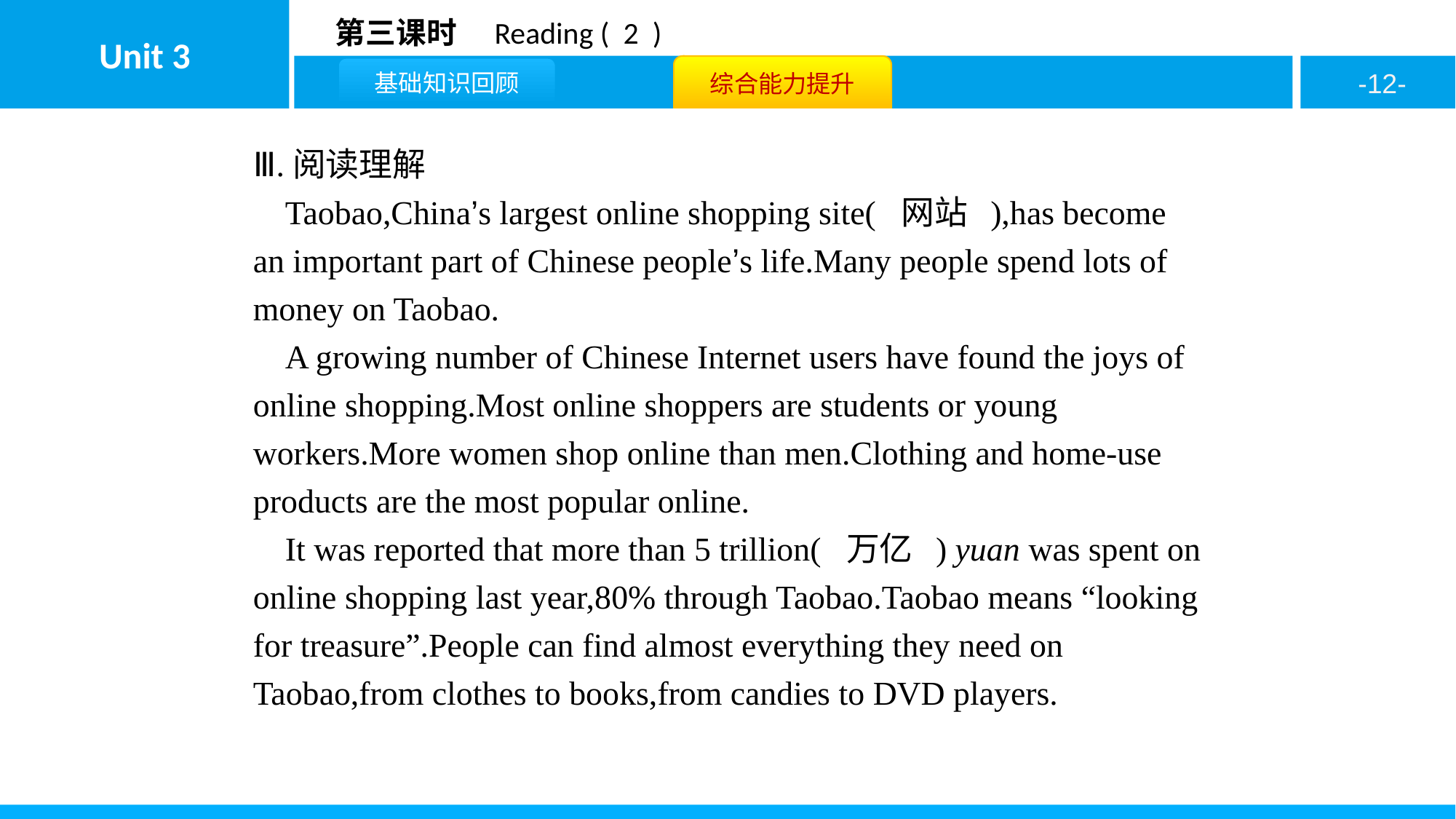

Ⅲ.阅读理解
Taobao,China’s largest online shopping site(  网站  ),has become an important part of Chinese people’s life.Many people spend lots of money on Taobao.
A growing number of Chinese Internet users have found the joys of online shopping.Most online shoppers are students or young workers.More women shop online than men.Clothing and home-use products are the most popular online.
It was reported that more than 5 trillion(  万亿  ) yuan was spent on online shopping last year,80% through Taobao.Taobao means “looking for treasure”.People can find almost everything they need on Taobao,from clothes to books,from candies to DVD players.